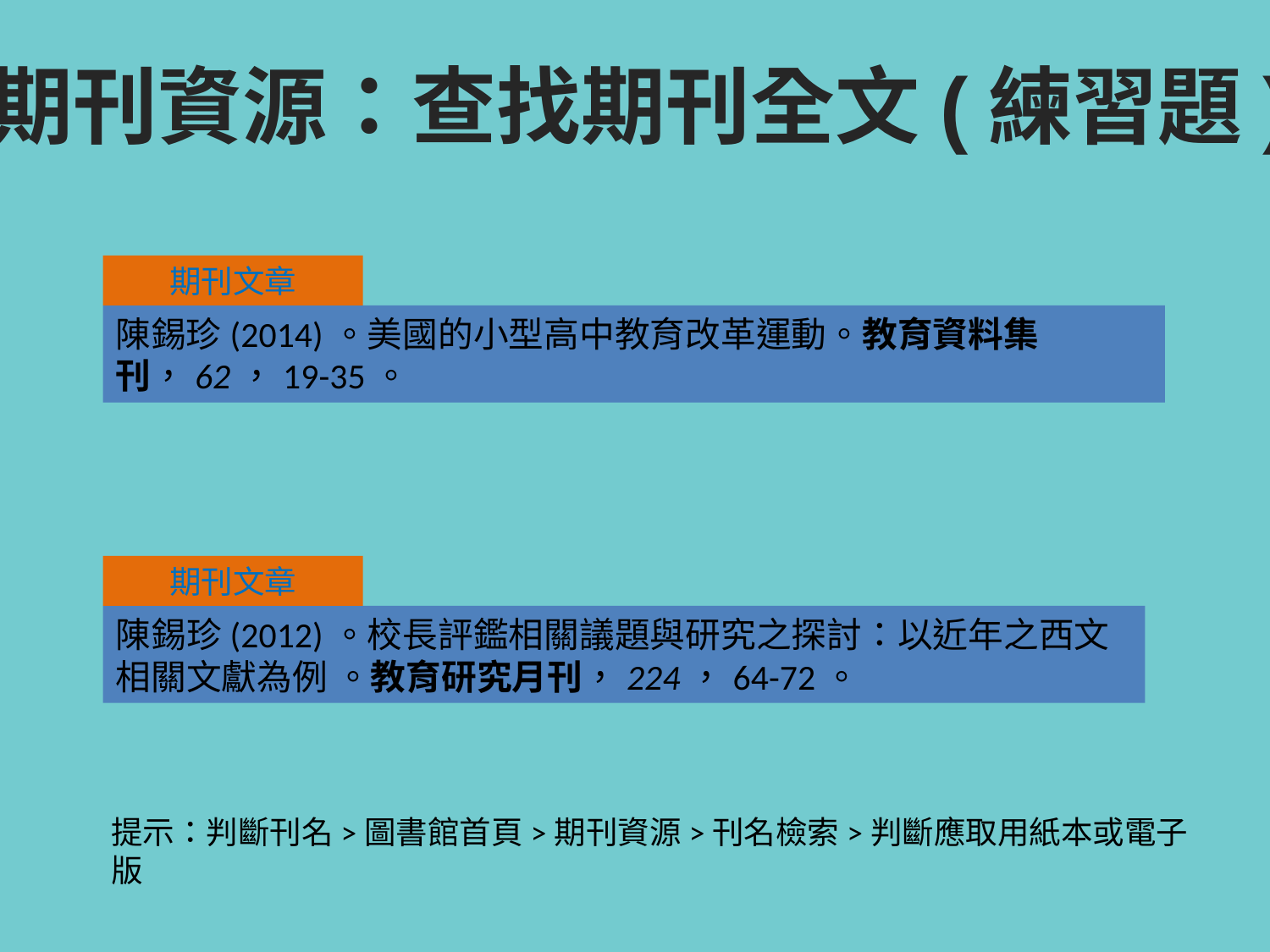

期刊資源：查找期刊全文(練習題)
期刊文章
陳錫珍(2014)。美國的小型高中教育改革運動。教育資料集刊，62，19-35。
期刊文章
陳錫珍(2012)。校長評鑑相關議題與研究之探討：以近年之西文相關文獻為例 。教育研究月刊，224，64-72。
提示：判斷刊名>圖書館首頁>期刊資源>刊名檢索>判斷應取用紙本或電子版